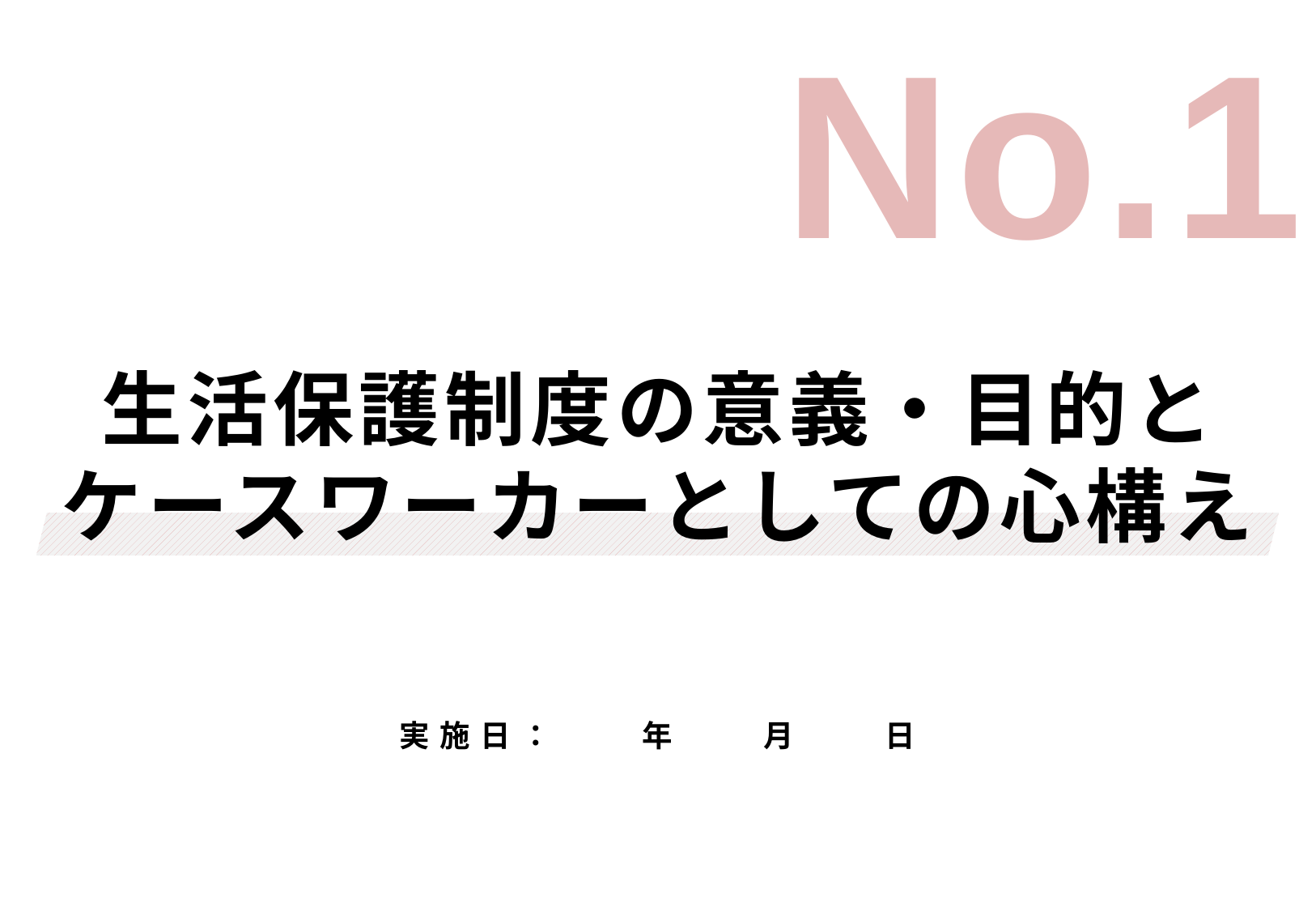

No.1
生活保護制度の意義・目的と
ケースワーカーとしての心構え

実施日：　　年　　月　　日